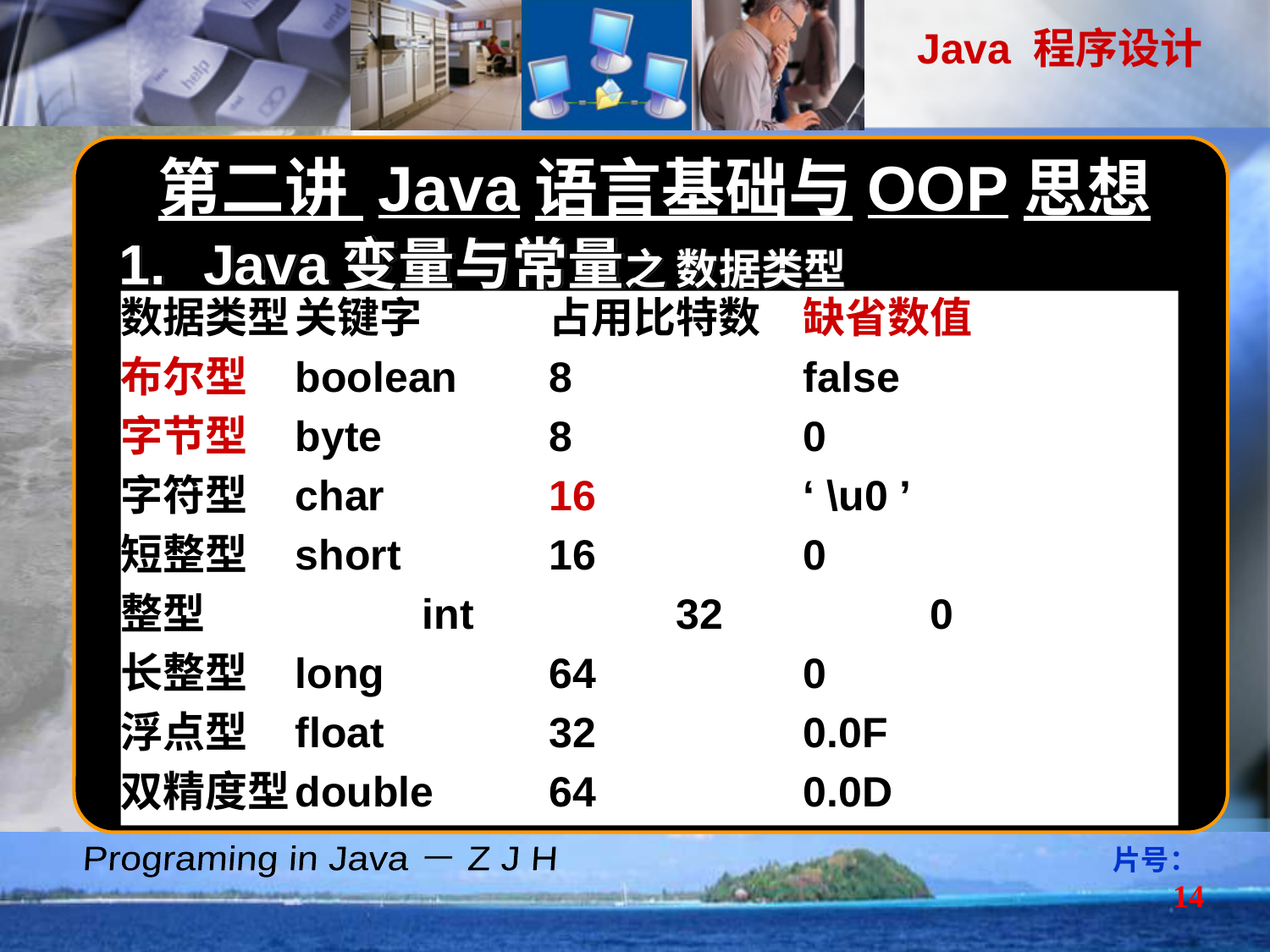

第二讲 Java语言基础与OOP思想
Java变量与常量之 数据类型
数据类型	关键字	占用比特数	缺省数值
布尔型	boolean	8		false
字节型	byte		8		0
字符型	char		16		‘ \u0 ’
短整型	short		16		0
整型		int		32		0
长整型	long		64		0
浮点型	float		32		0.0F
双精度型	double	64		0.0D
片号：14